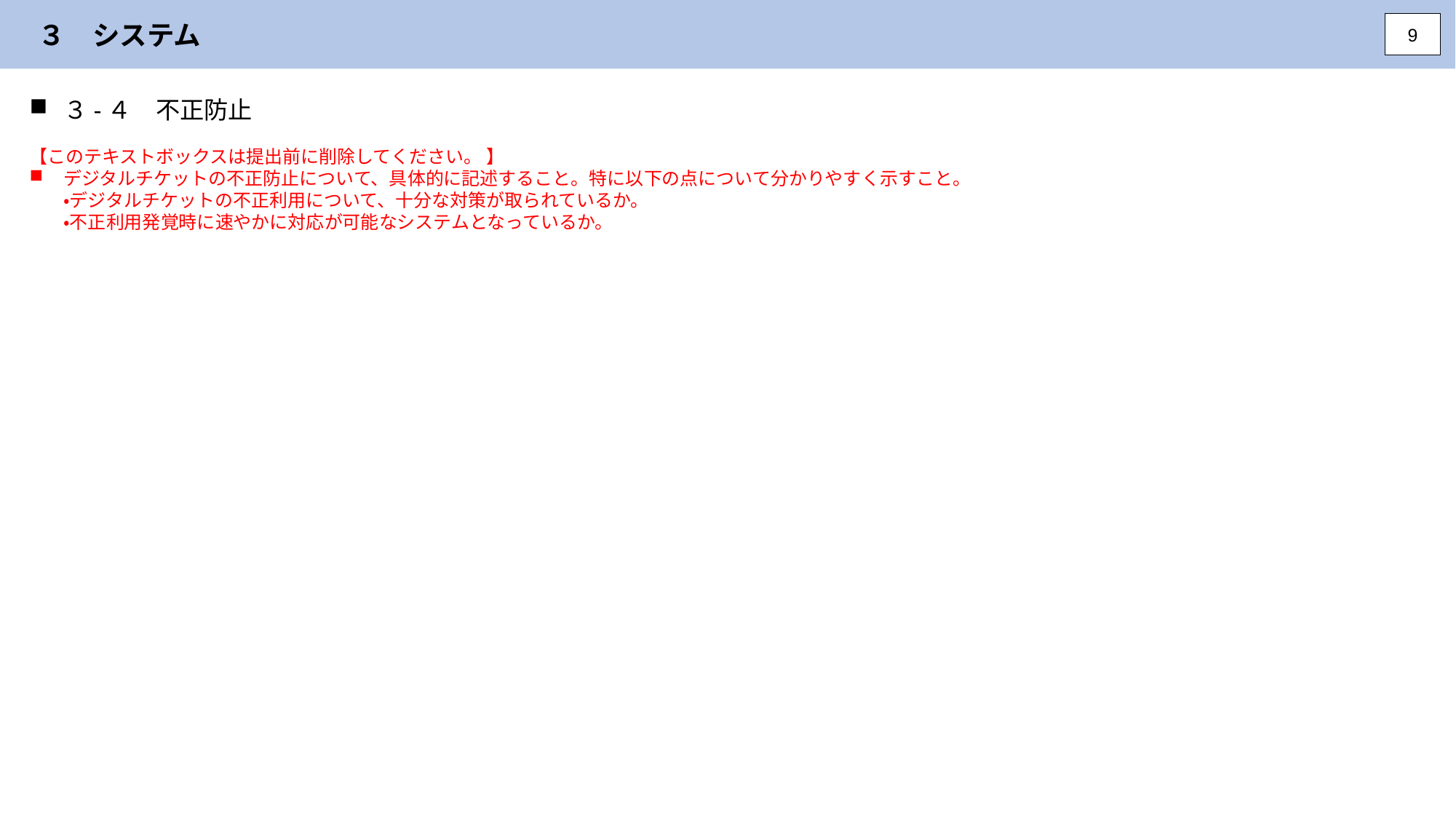

３　システム
9
３-４　不正防止
【このテキストボックスは提出前に削除してください。 】
デジタルチケットの不正防止について、具体的に記述すること。特に以下の点について分かりやすく示すこと。
・デジタルチケットの不正利用について、十分な対策が取られているか。
・不正利用発覚時に速やかに対応が可能なシステムとなっているか。